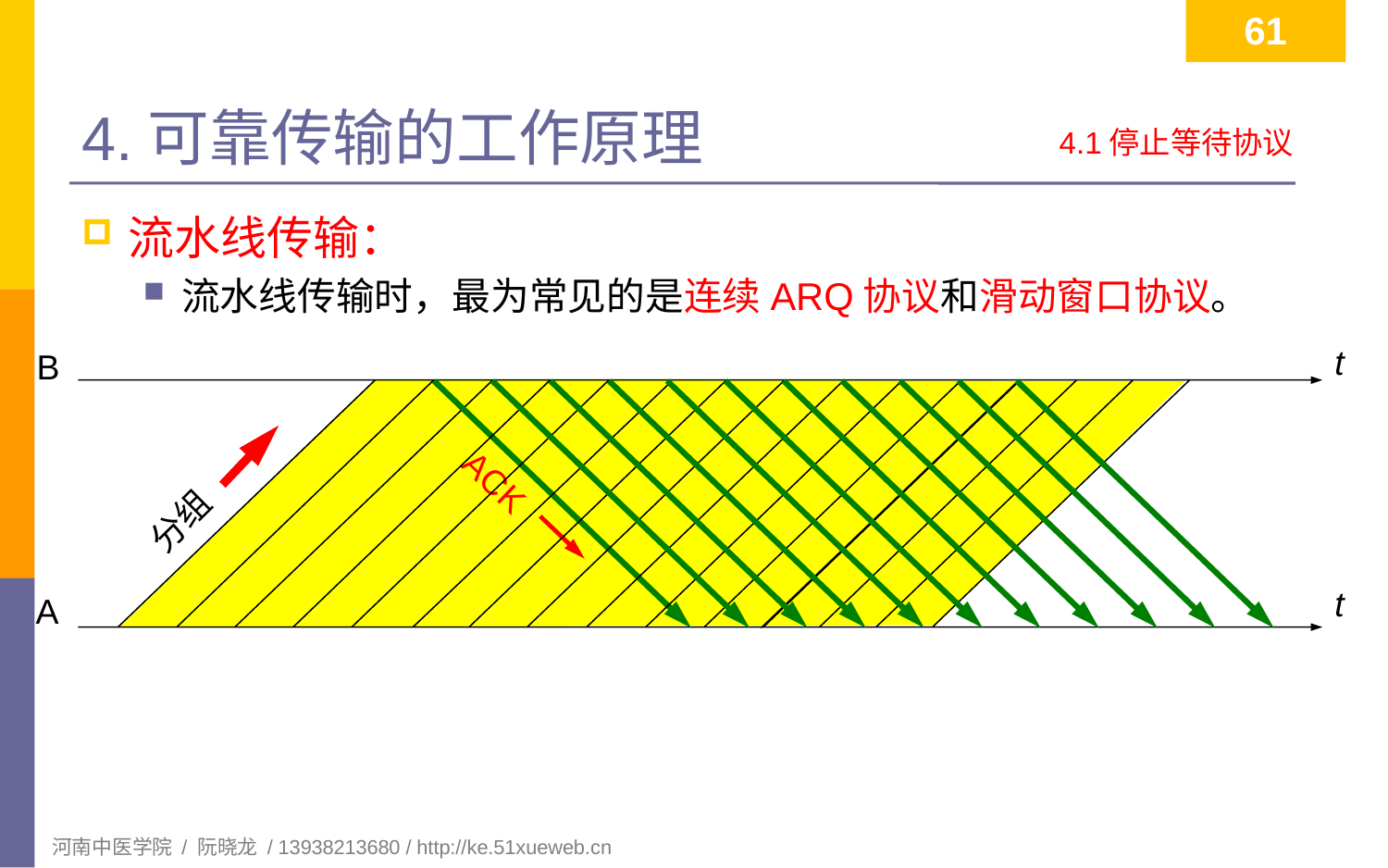

61
# 4.可靠传输的工作原理
4.1停止等待协议
流水线传输：
流水线传输时，最为常见的是连续ARQ协议和滑动窗口协议。
t
B

ACK
分组

t
A